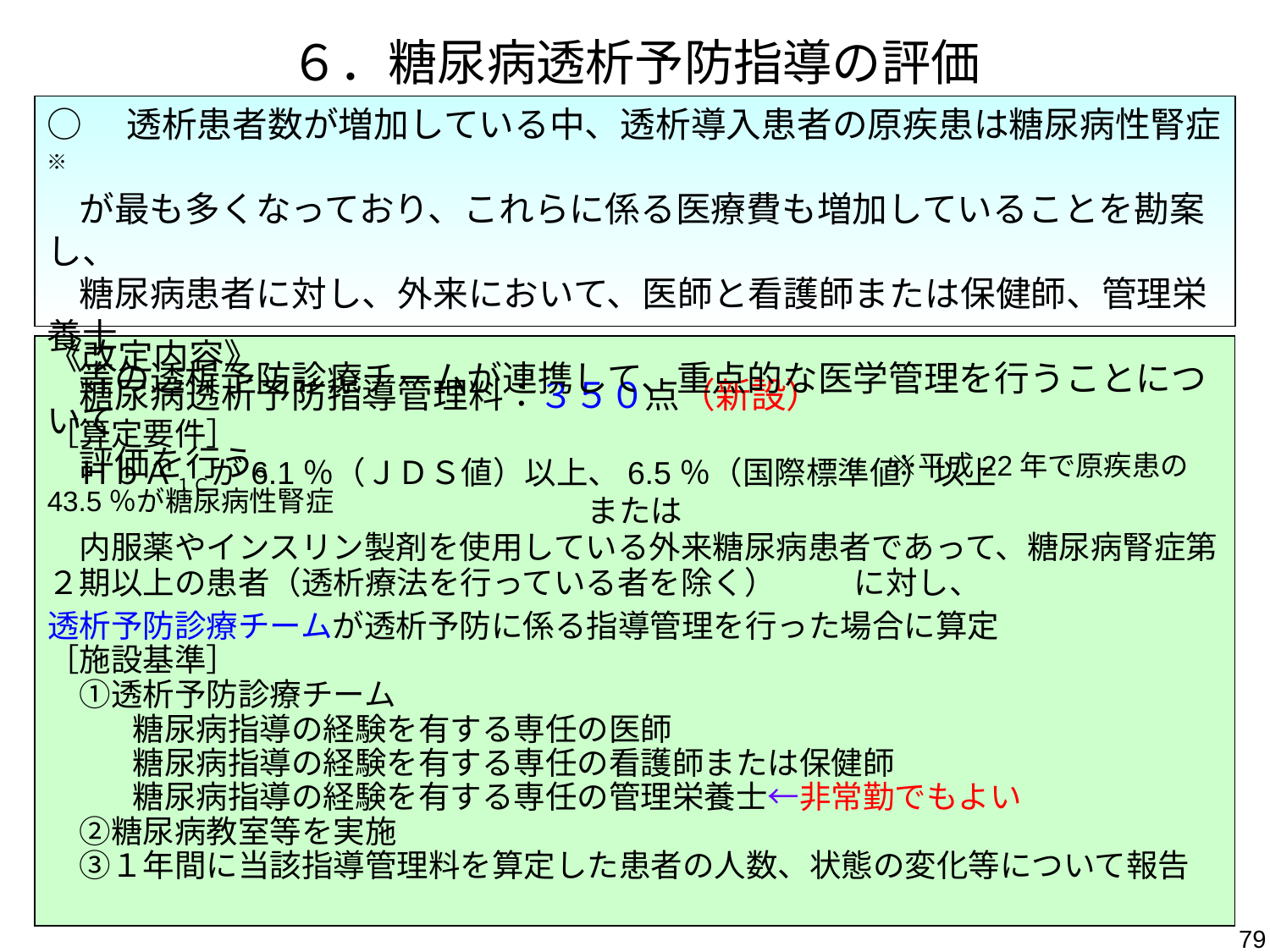

６．糖尿病透析予防指導の評価
○　透析患者数が増加している中、透析導入患者の原疾患は糖尿病性腎症※
     が最も多くなっており、これらに係る医療費も増加していることを勘案し、
   糖尿病患者に対し、外来において、医師と看護師または保健師、管理栄養士
   等の透析予防診療チームが連携して、重点的な医学管理を行うことについて
   評価を行う。　　　　　　　　　　　　　　　　　※平成22年で原疾患の43.5％が糖尿病性腎症

《改定内容》
   糖尿病透析予防指導管理料：３５０点（新設）
［算定要件］
　ＨｂＡ１Ｃが6.1％（ＪＤＳ値）以上、6.5％（国際標準値）以上
　　　　　　　　　　　　　　　　　または
　内服薬やインスリン製剤を使用している外来糖尿病患者であって、糖尿病腎症第２期以上の患者（透析療法を行っている者を除く） 　　 に対し、
透析予防診療チームが透析予防に係る指導管理を行った場合に算定
［施設基準］
　①透析予防診療チーム
　　   糖尿病指導の経験を有する専任の医師
　　   糖尿病指導の経験を有する専任の看護師または保健師
　　   糖尿病指導の経験を有する専任の管理栄養士←非常勤でもよい
　②糖尿病教室等を実施
　③１年間に当該指導管理料を算定した患者の人数、状態の変化等について報告

79